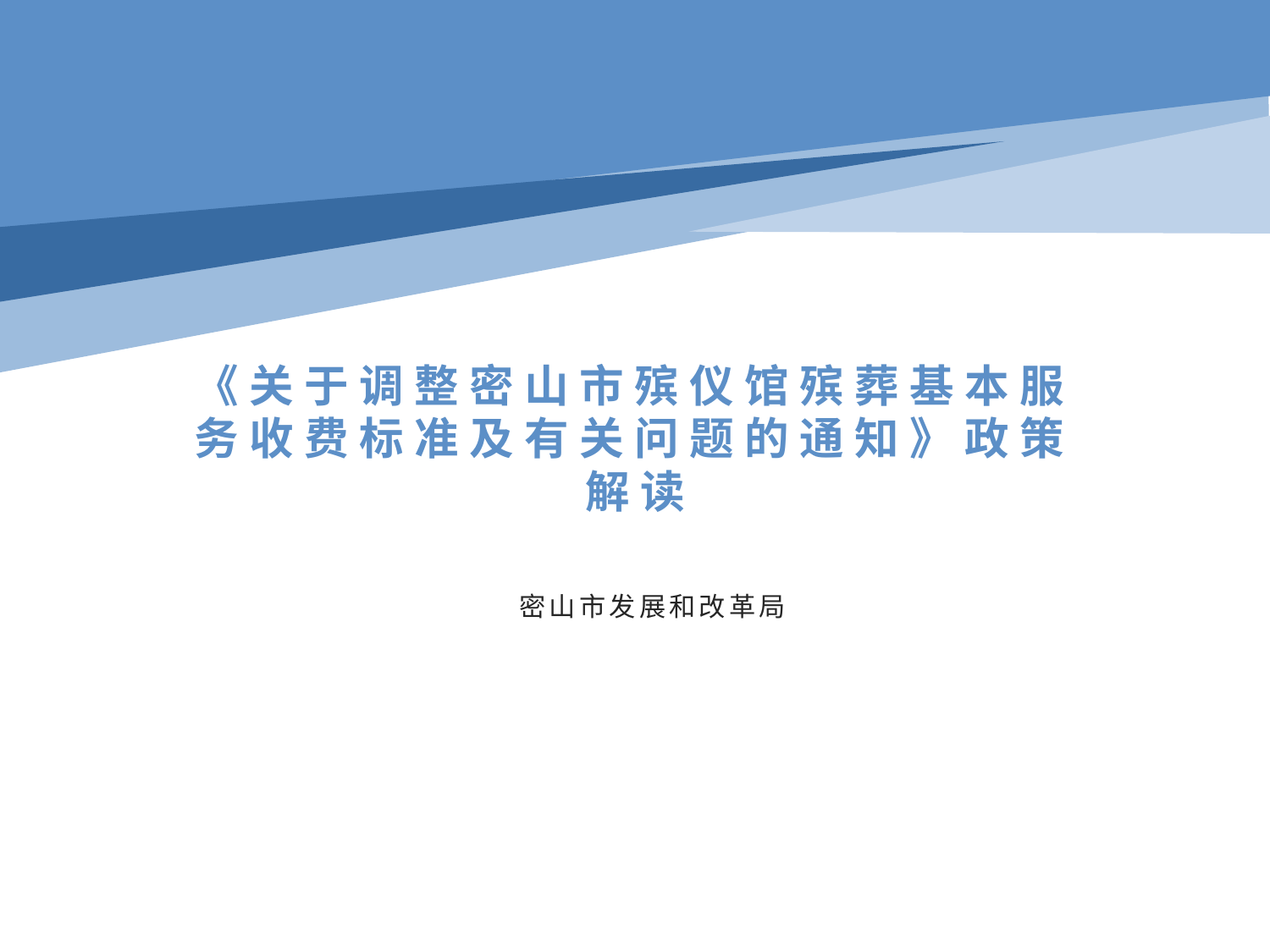

# 《关于调整密山市殡仪馆殡葬基本服务收费标准及有关问题的通知》政策解读
密山市发展和改革局